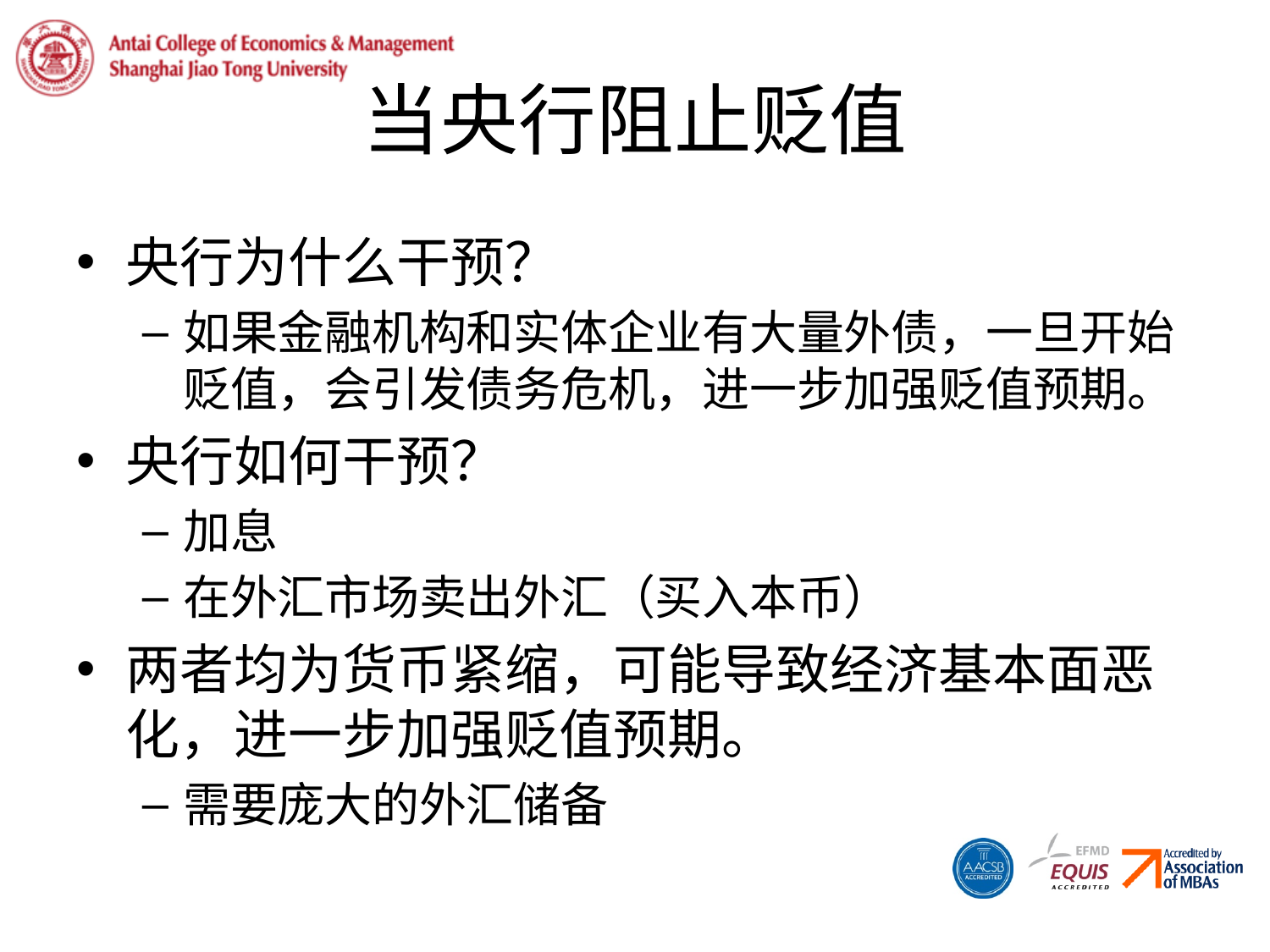

# 当央行阻止贬值
央行为什么干预？
如果金融机构和实体企业有大量外债，一旦开始贬值，会引发债务危机，进一步加强贬值预期。
央行如何干预？
加息
在外汇市场卖出外汇（买入本币）
两者均为货币紧缩，可能导致经济基本面恶化，进一步加强贬值预期。
需要庞大的外汇储备